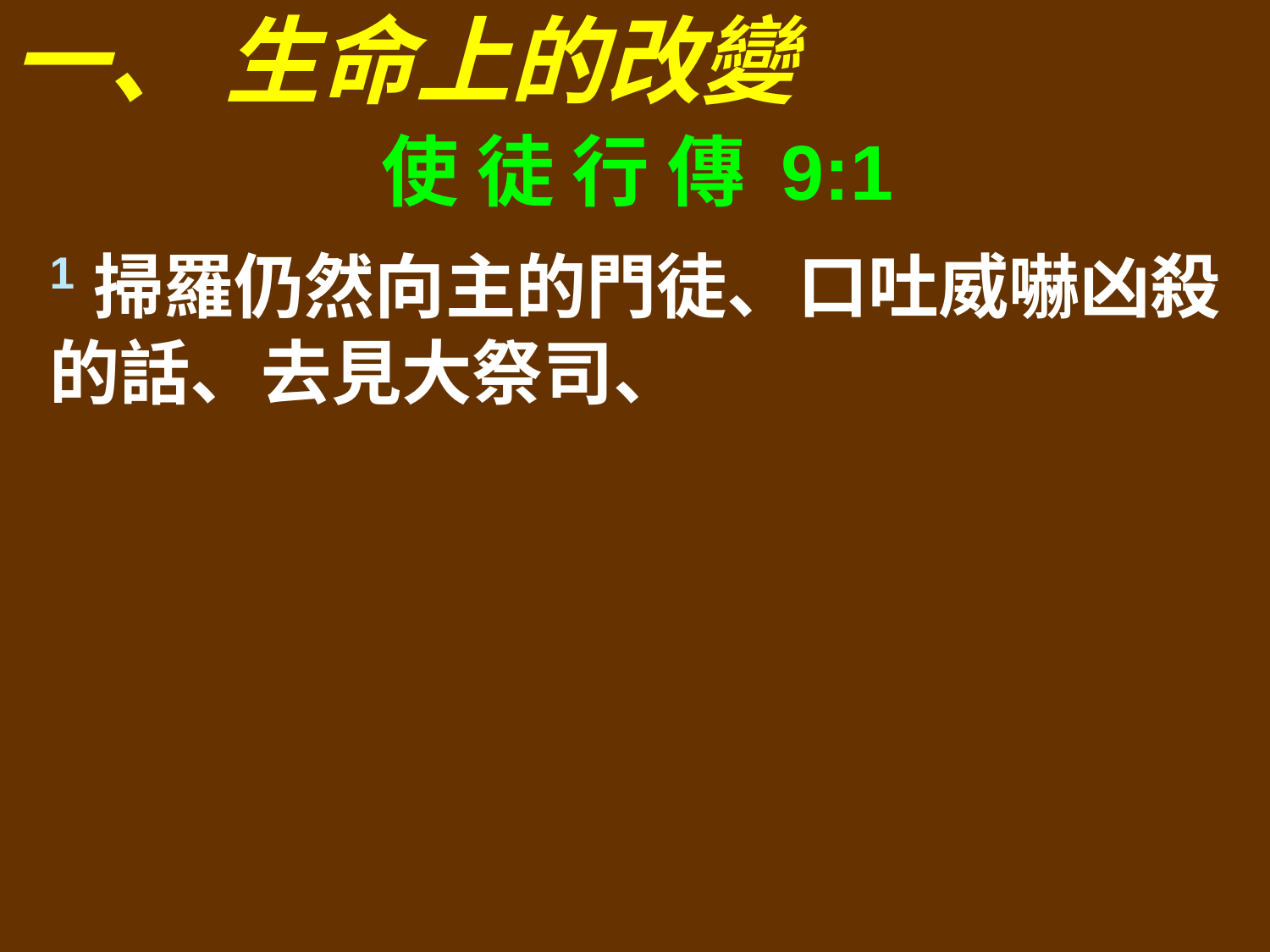

一、 生命上的改變
使 徒 行 傳 9:1
1掃羅仍然向主的門徒、口吐威嚇凶殺的話、去見大祭司、